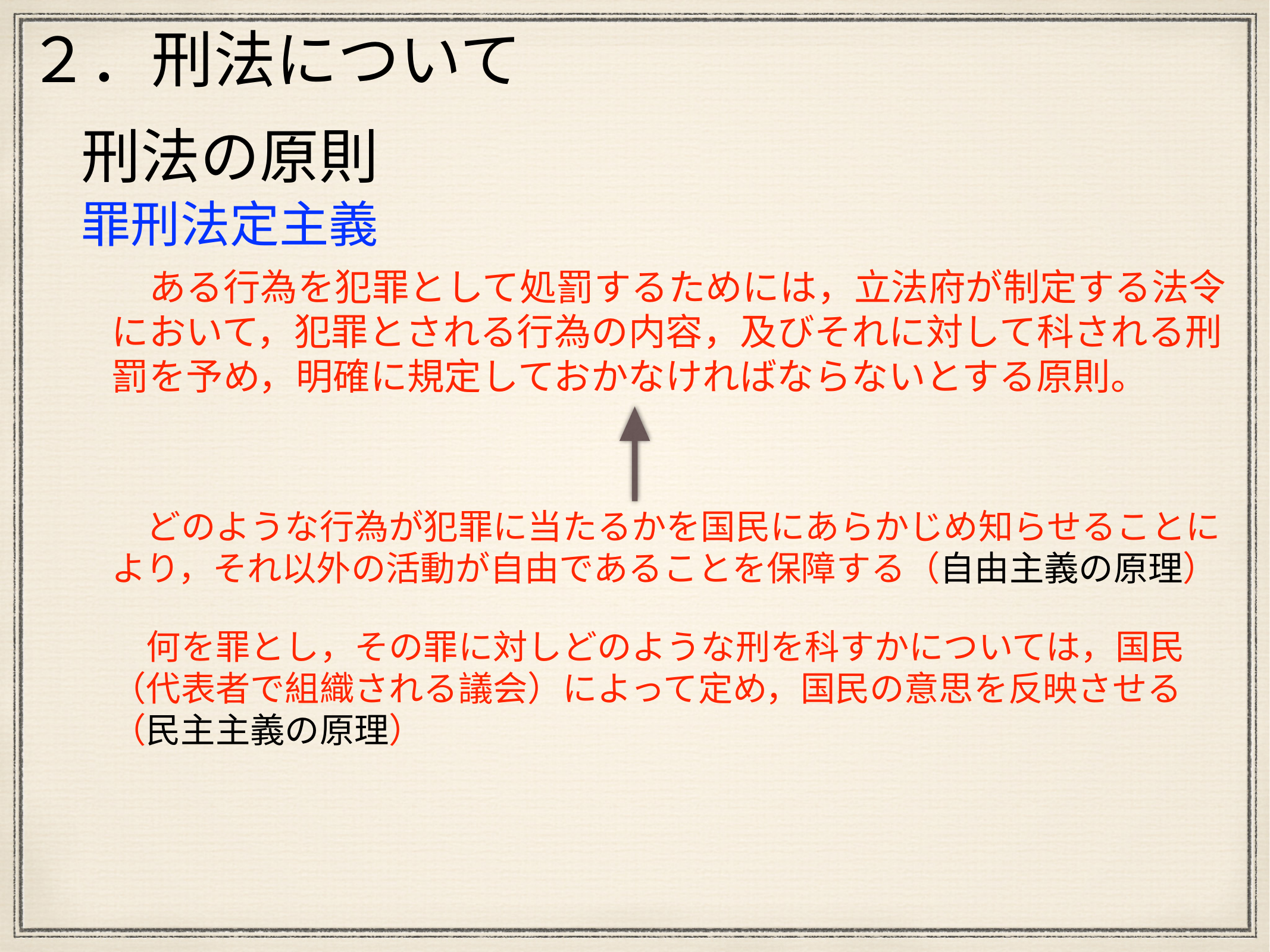

２．刑法について
刑法の原則
罪刑法定主義
　ある行為を犯罪として処罰するためには，立法府が制定する法令において，犯罪とされる行為の内容，及びそれに対して科される刑罰を予め，明確に規定しておかなければならないとする原則。

　どのような行為が犯罪に当たるかを国民にあらかじめ知らせることにより，それ以外の活動が自由であることを保障する（自由主義の原理）
　何を罪とし，その罪に対しどのような刑を科すかについては，国民（代表者で組織される議会）によって定め，国民の意思を反映させる（民主主義の原理）